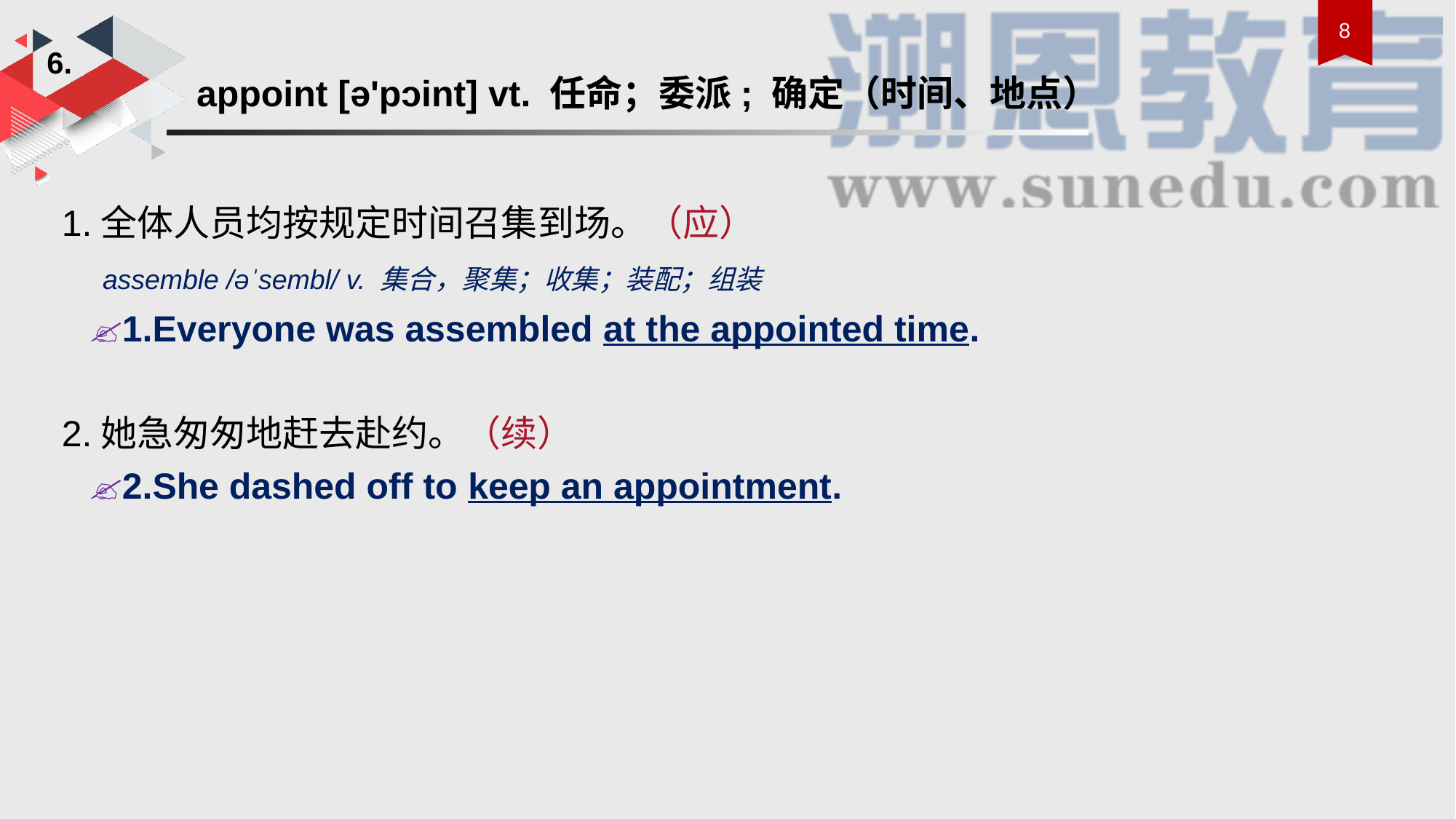

6.
appoint [ə'pɔint] vt. 任命；委派; 确定（时间、地点）

1.全体人员均按规定时间召集到场。（应）
    assemble /əˈsembl/ v. 集合，聚集；收集；装配；组装
   ✍1.Everyone was assembled at the appointed time.

2.她急匆匆地赶去赴约。（续）
   ✍2.She dashed off to keep an appointment.